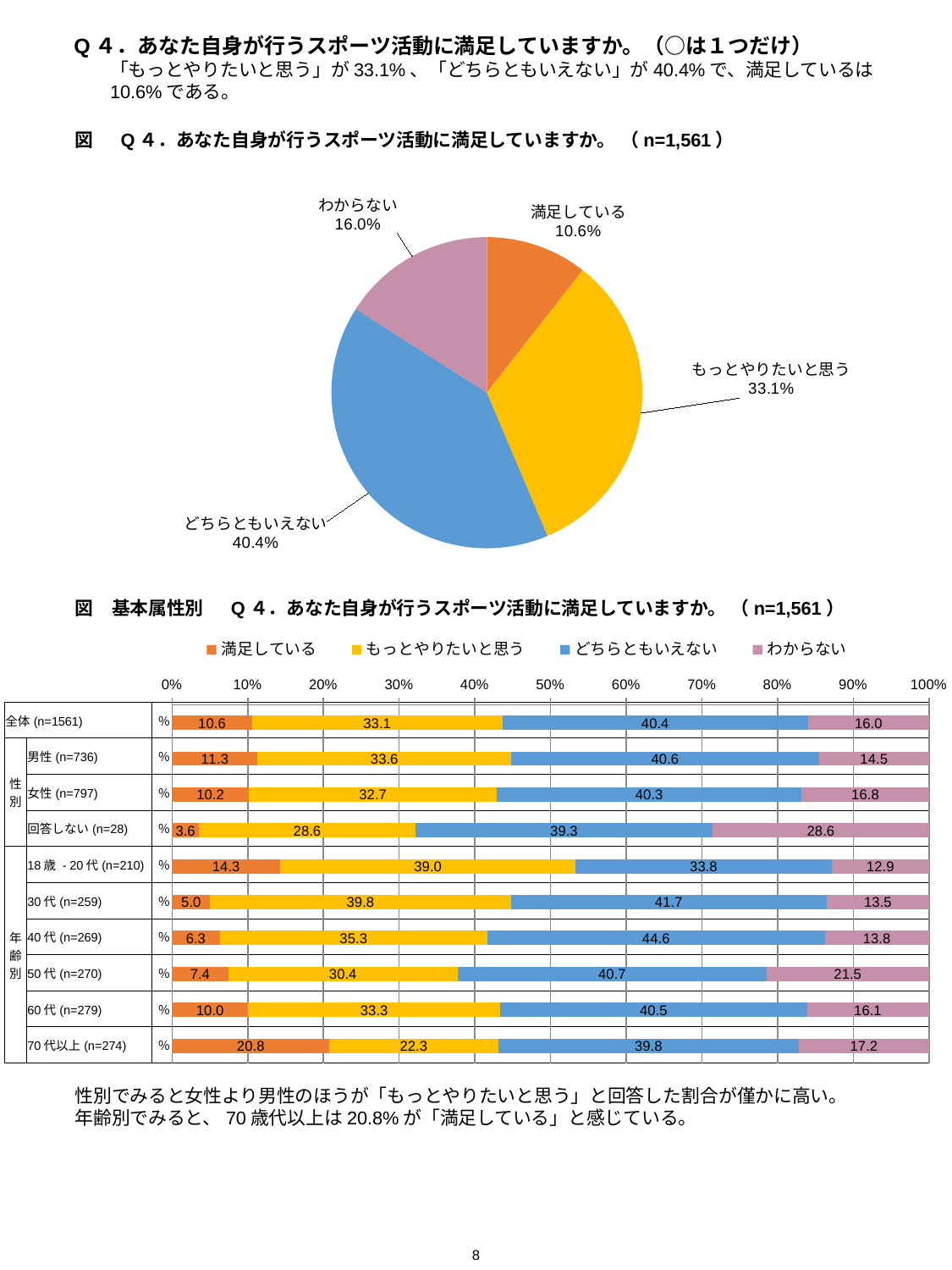

Q４．あなた自身が行うスポーツ活動に満足していますか。（○は１つだけ）
「もっとやりたいと思う」が33.1%、「どちらともいえない」が40.4%で、満足しているは10.6%である。
図　 Q４．あなた自身が行うスポーツ活動に満足していますか。 （n=1,561）

### Chart

| Category |  |
|---|---|
| 満足している | 10.57014734144779 |
| もっとやりたいと思う | 33.055733504163996 |
| どちらともいえない | 40.42280589365791 |
| わからない | 15.9513132607303 |
図　基本属性別　 Q４．あなた自身が行うスポーツ活動に満足していますか。 （n=1,561）

### Chart

| Category | 満足している | もっとやりたいと思う | どちらともいえない | わからない |
|---|---|---|---|---|
| 全体(n=1561) | 10.57014734144779 | 33.055733504163996 | 40.42280589365791 | 15.9513132607303 |
| 男性(n=736) | 11.277173913043478 | 33.55978260869565 | 40.625 | 14.53804347826087 |
| 女性(n=797) | 10.163111668757841 | 32.747804265997495 | 40.27603513174404 | 16.813048933500628 |
| 回答しない(n=28) | 3.5714285714285716 | 28.57142857142857 | 39.285714285714285 | 28.57142857142857 |
| 18歳 - 20代(n=210) | 14.285714285714285 | 39.047619047619044 | 33.80952380952381 | 12.857142857142858 |
| 30代(n=259) | 5.019305019305019 | 39.768339768339764 | 41.6988416988417 | 13.513513513513512 |
| 40代(n=269) | 6.319702602230484 | 35.31598513011152 | 44.60966542750929 | 13.754646840148698 |
| 50代(n=270) | 7.407407407407407 | 30.37037037037037 | 40.74074074074073 | 21.48148148148148 |
| 60代(n=279) | 10.035842293906809 | 33.333333333333336 | 40.50179211469534 | 16.129032258064516 |
| 70代以上(n=274) | 20.802919708029194 | 22.262773722627735 | 39.78102189781022 | 17.153284671532848 |
| 全体(n=1561) |  | ％ |  |
| --- | --- | --- | --- |
| 性別 | 男性(n=736) | ％ |  |
|  | 女性(n=797) | ％ |  |
|  | 回答しない(n=28) | ％ |  |
| 年齢別 | 18歳 - 20代(n=210) | ％ |  |
|  | 30代(n=259) | ％ |  |
|  | 40代(n=269) | ％ |  |
|  | 50代(n=270) | ％ |  |
|  | 60代(n=279) | ％ |  |
|  | 70代以上(n=274) | ％ |  |
性別でみると女性より男性のほうが「もっとやりたいと思う」と回答した割合が僅かに高い。
年齢別でみると、70歳代以上は20.8%が「満足している」と感じている。
8